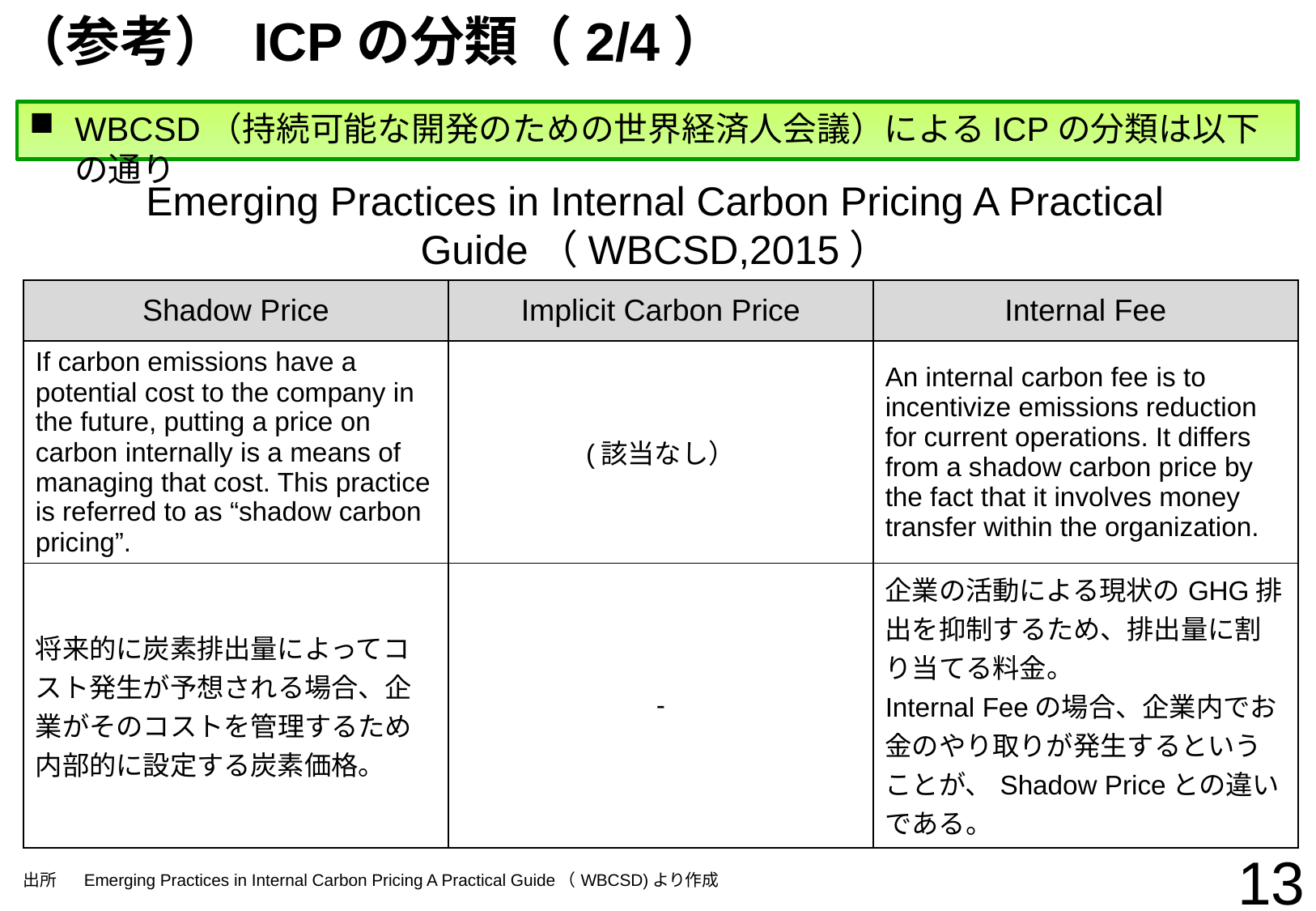

# （参考） ICPの分類（2/4）
WBCSD（持続可能な開発のための世界経済人会議）によるICPの分類は以下の通り
Emerging Practices in Internal Carbon Pricing A Practical Guide（WBCSD,2015）
| Shadow Price | Implicit Carbon Price | Internal Fee |
| --- | --- | --- |
| If carbon emissions have a potential cost to the company in the future, putting a price on carbon internally is a means of managing that cost. This practice is referred to as “shadow carbon pricing”. | (該当なし） | An internal carbon fee is to incentivize emissions reduction for current operations. It differs from a shadow carbon price by the fact that it involves money transfer within the organization. |
| 将来的に炭素排出量によってコスト発生が予想される場合、企業がそのコストを管理するため内部的に設定する炭素価格。 | - | 企業の活動による現状のGHG排出を抑制するため、排出量に割り当てる料金。 Internal Feeの場合、企業内でお金のやり取りが発生するということが、Shadow Priceとの違いである。 |
13
| 出所 | Emerging Practices in Internal Carbon Pricing A Practical Guide（WBCSD)より作成 |
| --- | --- |